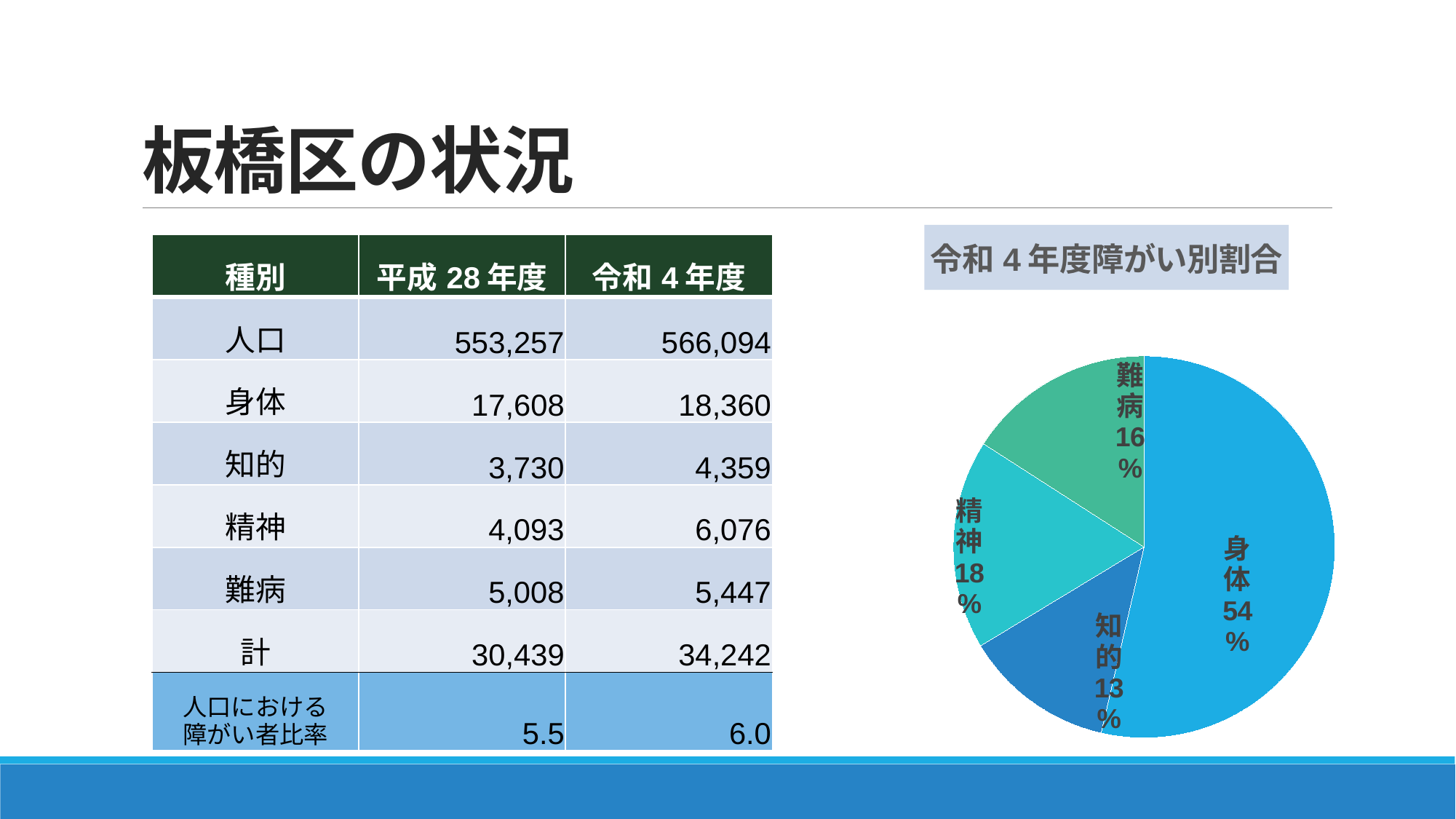

# 板橋区の状況

### Chart: 令和4年度障がい別割合

| Category |  |  |
|---|---|---|
| 身体 | 18360.0 | 53.61836341335202 |
| 知的 | 4359.0 | 12.729980725424916 |
| 精神 | 6076.0 | 17.744290637229135 |
| 難病 | 5447.0 | 15.907365223993924 |
| 種別 | 平成28年度 | 令和4年度 |
| --- | --- | --- |
| 人口 | 553,257 | 566,094 |
| 身体 | 17,608 | 18,360 |
| 知的 | 3,730 | 4,359 |
| 精神 | 4,093 | 6,076 |
| 難病 | 5,008 | 5,447 |
| 計 | 30,439 | 34,242 |
| 人口における 障がい者比率 | 5.5 | 6.0 |